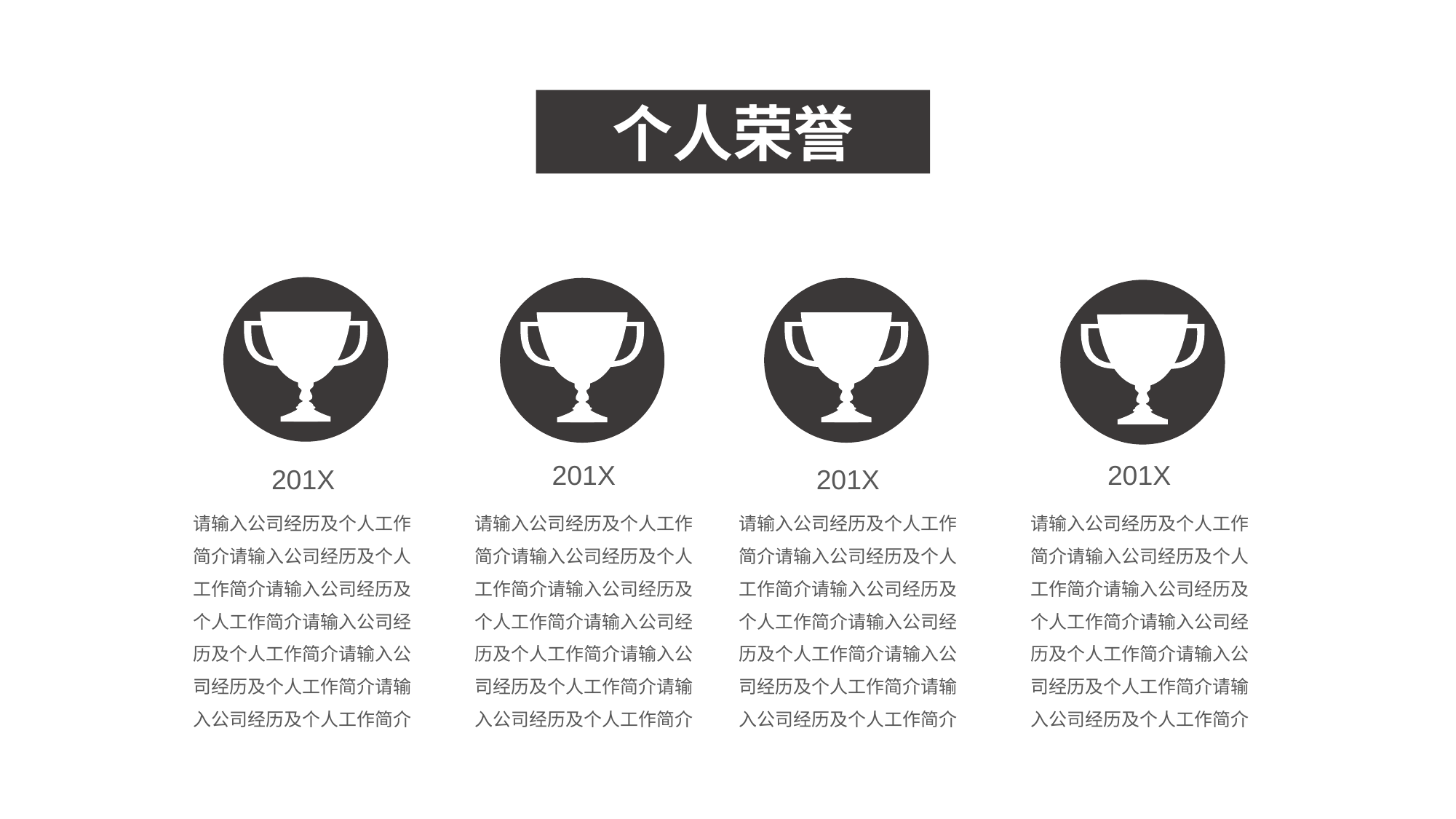

个人荣誉
DAMEN POWER

201X
201X
201X
201X
请输入公司经历及个人工作简介请输入公司经历及个人工作简介请输入公司经历及个人工作简介请输入公司经历及个人工作简介请输入公司经历及个人工作简介请输入公司经历及个人工作简介

请输入公司经历及个人工作简介请输入公司经历及个人工作简介请输入公司经历及个人工作简介请输入公司经历及个人工作简介请输入公司经历及个人工作简介请输入公司经历及个人工作简介

请输入公司经历及个人工作简介请输入公司经历及个人工作简介请输入公司经历及个人工作简介请输入公司经历及个人工作简介请输入公司经历及个人工作简介请输入公司经历及个人工作简介

请输入公司经历及个人工作简介请输入公司经历及个人工作简介请输入公司经历及个人工作简介请输入公司经历及个人工作简介请输入公司经历及个人工作简介请输入公司经历及个人工作简介